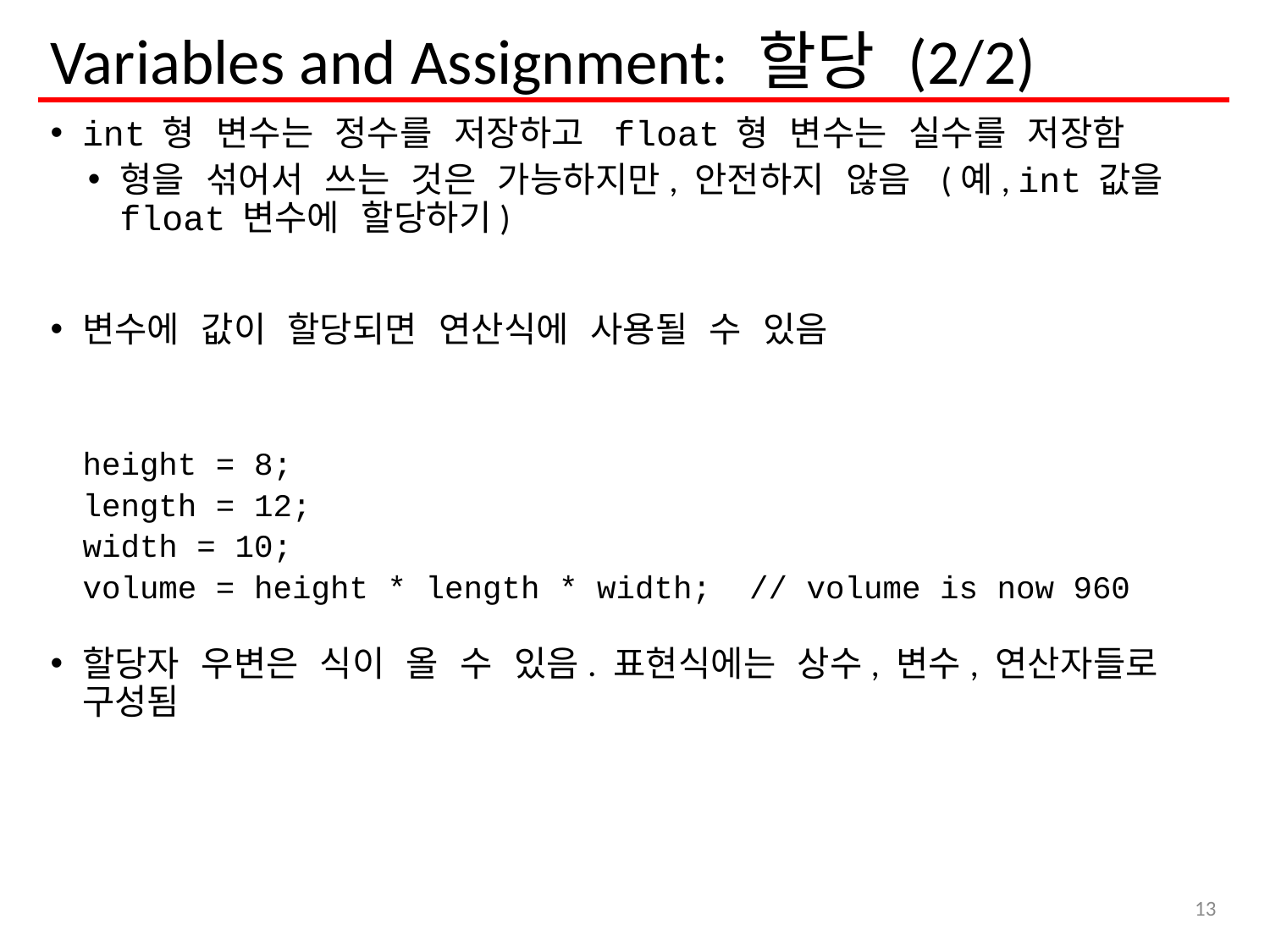

# Variables and Assignment: 할당 (2/2)
int 형 변수는 정수를 저장하고 float 형 변수는 실수를 저장함
형을 섞어서 쓰는 것은 가능하지만, 안전하지 않음 (예, int 값을 float 변수에 할당하기)

변수에 값이 할당되면 연산식에 사용될 수 있음

할당자 우변은 식이 올 수 있음. 표현식에는 상수, 변수, 연산자들로 구성됨

height = 8;
length = 12;
width = 10;
volume = height * length * width;  // volume is now 960
13